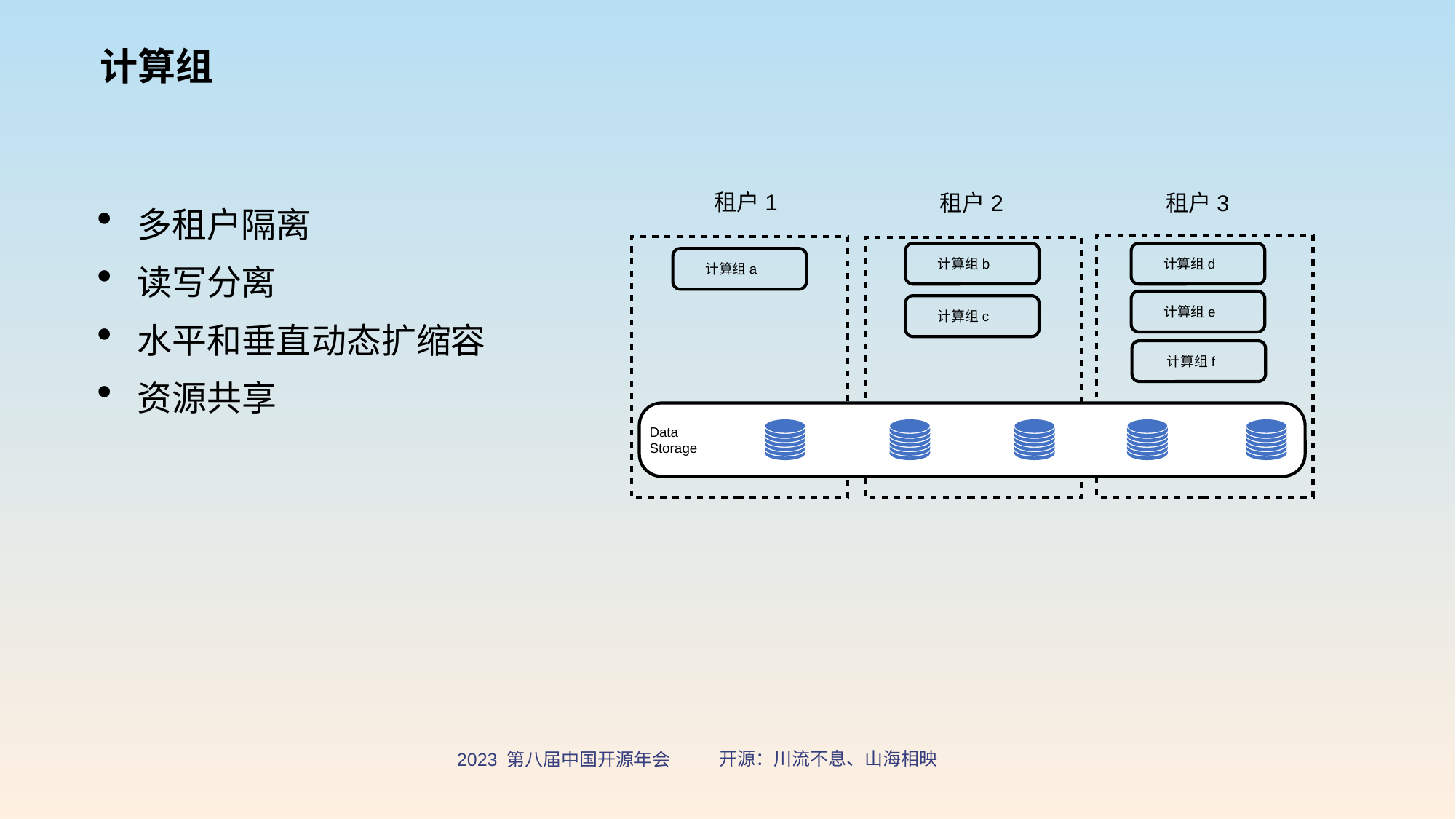

计算组
租户1
租户2
租户3

计算组b

计算组d

计算组a

计算组e

计算组c

计算组f

Data
Storage
 多租户隔离
 读写分离
 水平和垂直动态扩缩容
 资源共享